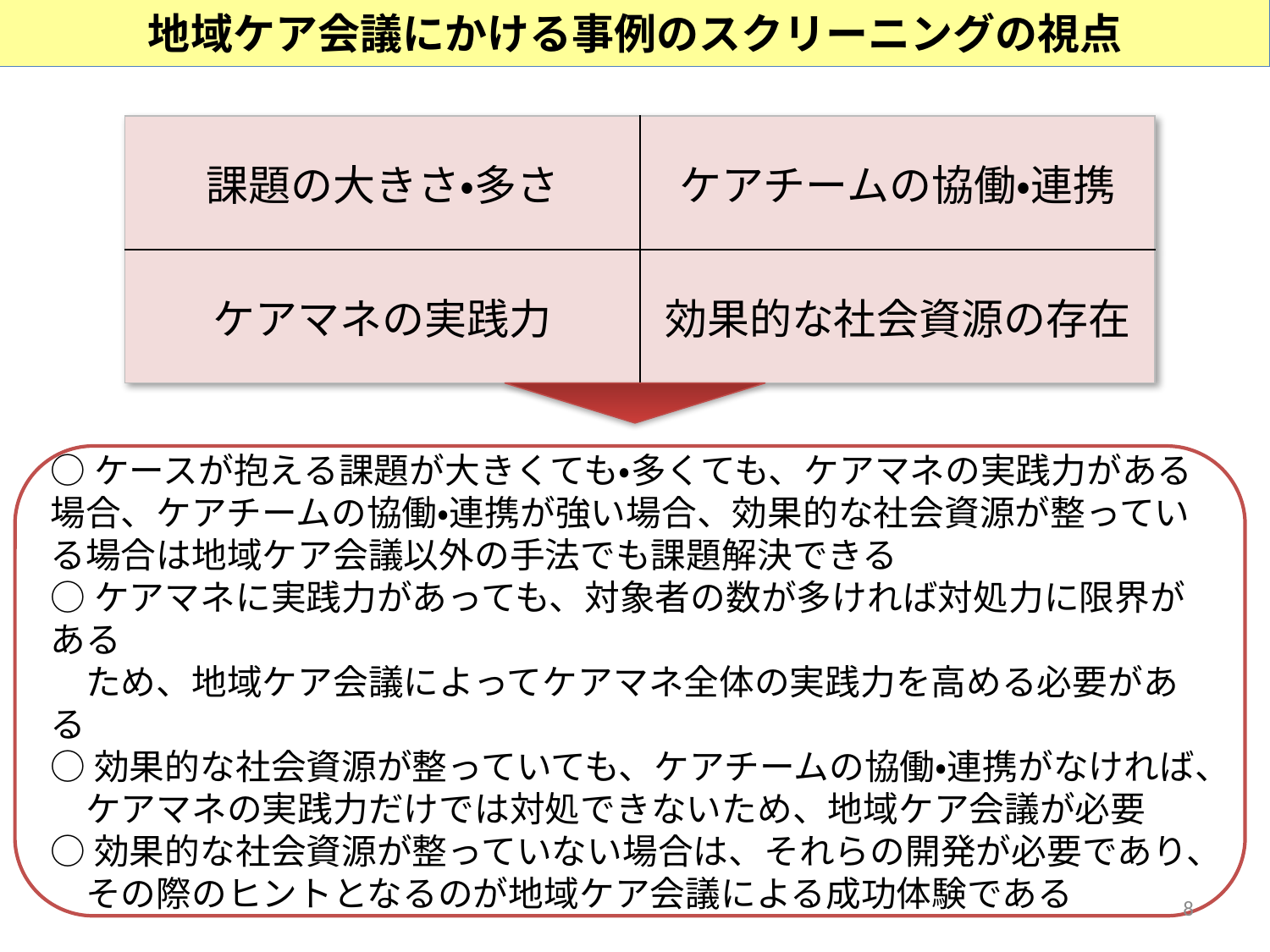

地域ケア会議にかける事例のスクリーニングの視点
| 課題の大きさ・多さ | ケアチームの協働・連携 |
| --- | --- |
| ケアマネの実践力 | 効果的な社会資源の存在 |

○ケースが抱える課題が大きくても・多くても、ケアマネの実践力がある場合、ケアチームの協働・連携が強い場合、効果的な社会資源が整っている場合は地域ケア会議以外の手法でも課題解決できる
○ケアマネに実践力があっても、対象者の数が多ければ対処力に限界がある
　ため、地域ケア会議によってケアマネ全体の実践力を高める必要がある
○効果的な社会資源が整っていても、ケアチームの協働・連携がなければ、
　ケアマネの実践力だけでは対処できないため、地域ケア会議が必要
○効果的な社会資源が整っていない場合は、それらの開発が必要であり、
　その際のヒントとなるのが地域ケア会議による成功体験である
8